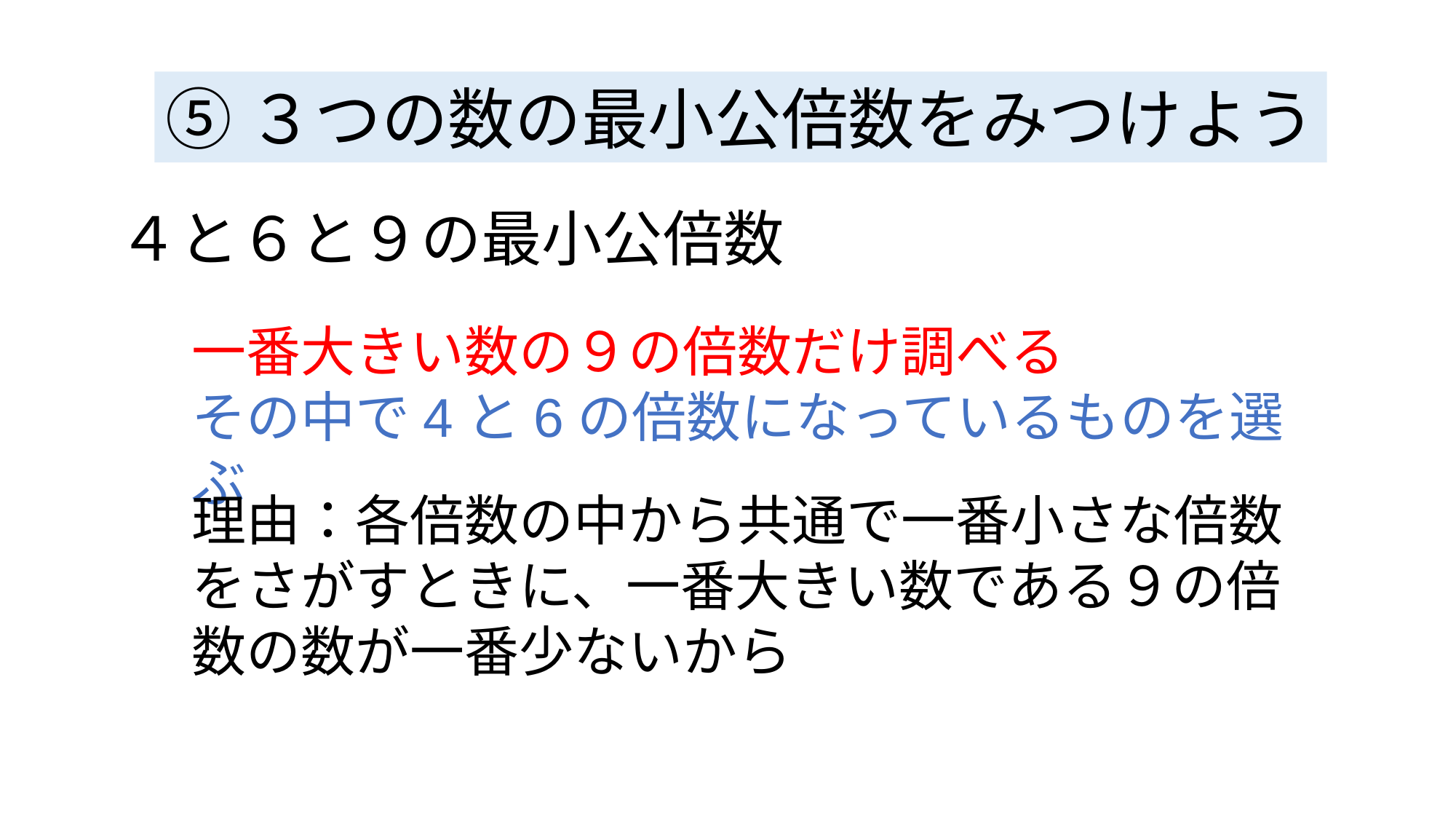

⑤３つの数の最小公倍数をみつけよう
４と６と９の最小公倍数
一番大きい数の９の倍数だけ調べる
その中で4と6の倍数になっているものを選ぶ
理由：各倍数の中から共通で一番小さな倍数をさがすときに、一番大きい数である９の倍数の数が一番少ないから